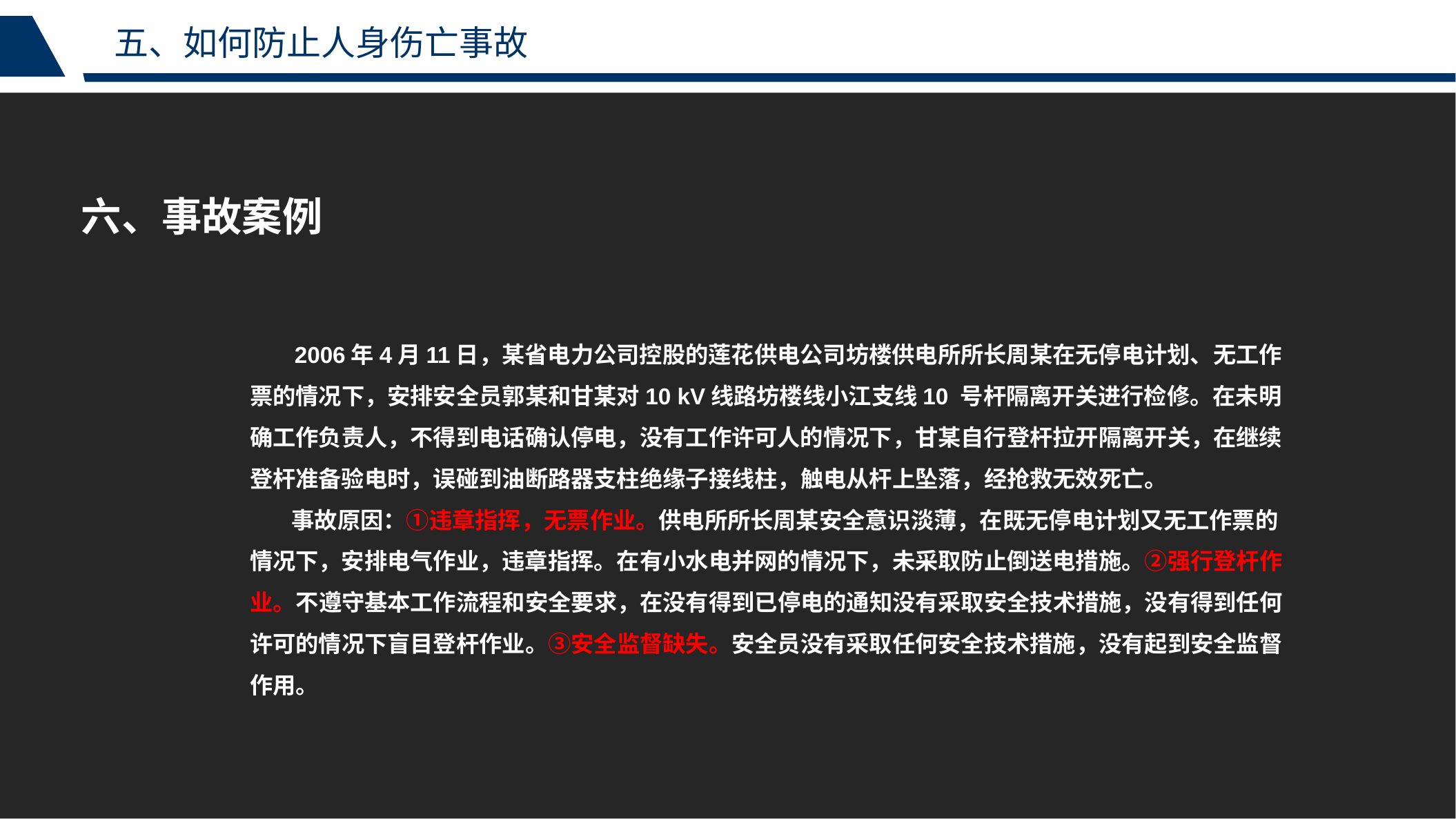

五、如何防止人身伤亡事故

六、事故案例
       2006年4月11日，某省电力公司控股的莲花供电公司坊楼供电所所长周某在无停电计划、无工作票的情况下，安排安全员郭某和甘某对10 kV线路坊楼线小江支线10 号杆隔离开关进行检修。在未明确工作负责人，不得到电话确认停电，没有工作许可人的情况下，甘某自行登杆拉开隔离开关，在继续登杆准备验电时，误碰到油断路器支柱绝缘子接线柱，触电从杆上坠落，经抢救无效死亡。
       事故原因：①违章指挥，无票作业。供电所所长周某安全意识淡薄，在既无停电计划又无工作票的情况下，安排电气作业，违章指挥。在有小水电并网的情况下，未采取防止倒送电措施。②强行登杆作业。不遵守基本工作流程和安全要求，在没有得到已停电的通知没有采取安全技术措施，没有得到任何许可的情况下盲目登杆作业。③安全监督缺失。安全员没有采取任何安全技术措施，没有起到安全监督作用。